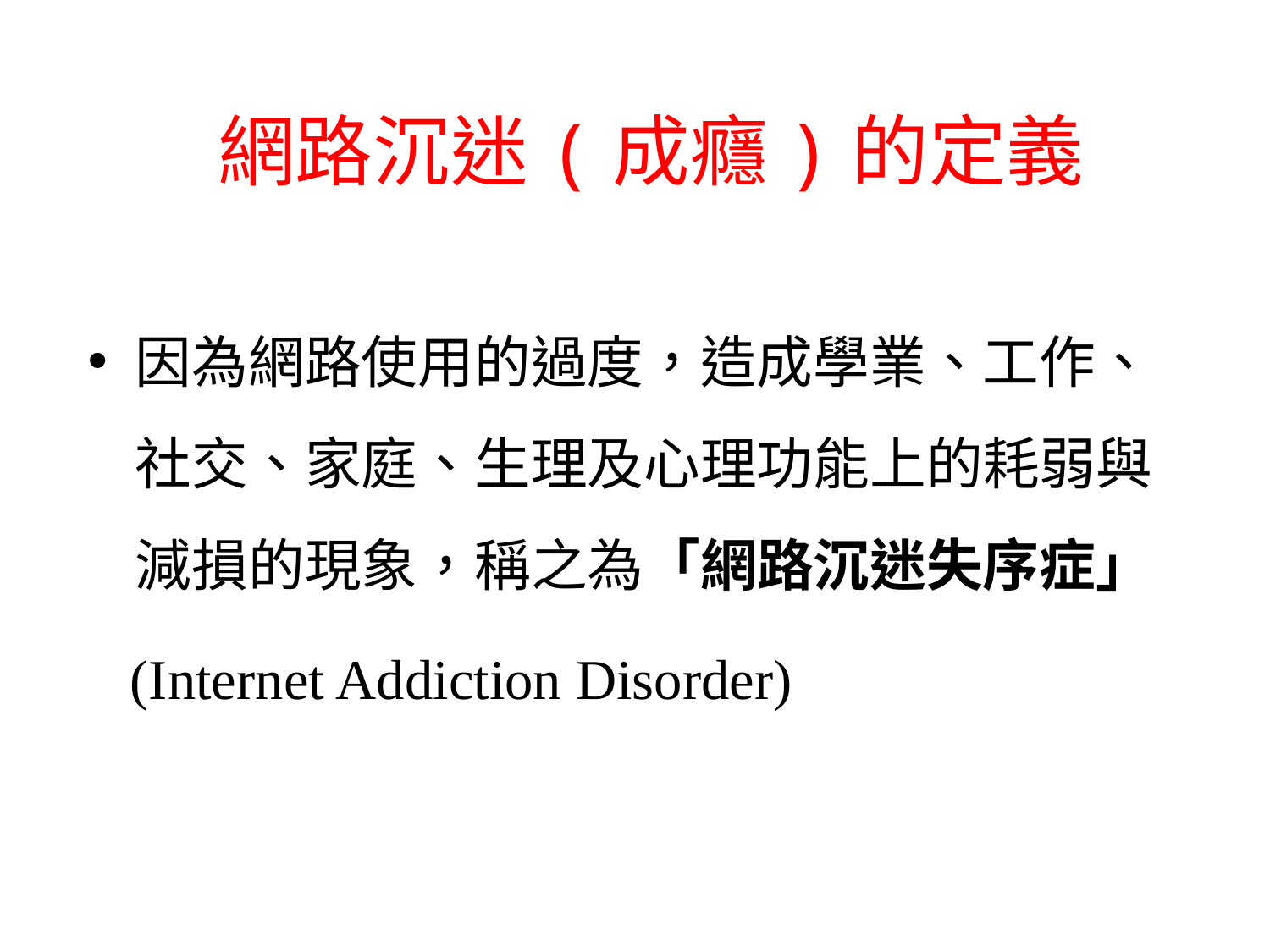

# 網路沉迷(成癮)的定義
因為網路使用的過度，造成學業、工作、社交、家庭、生理及心理功能上的耗弱與減損的現象，稱之為「網路沉迷失序症」
   (Internet Addiction Disorder)